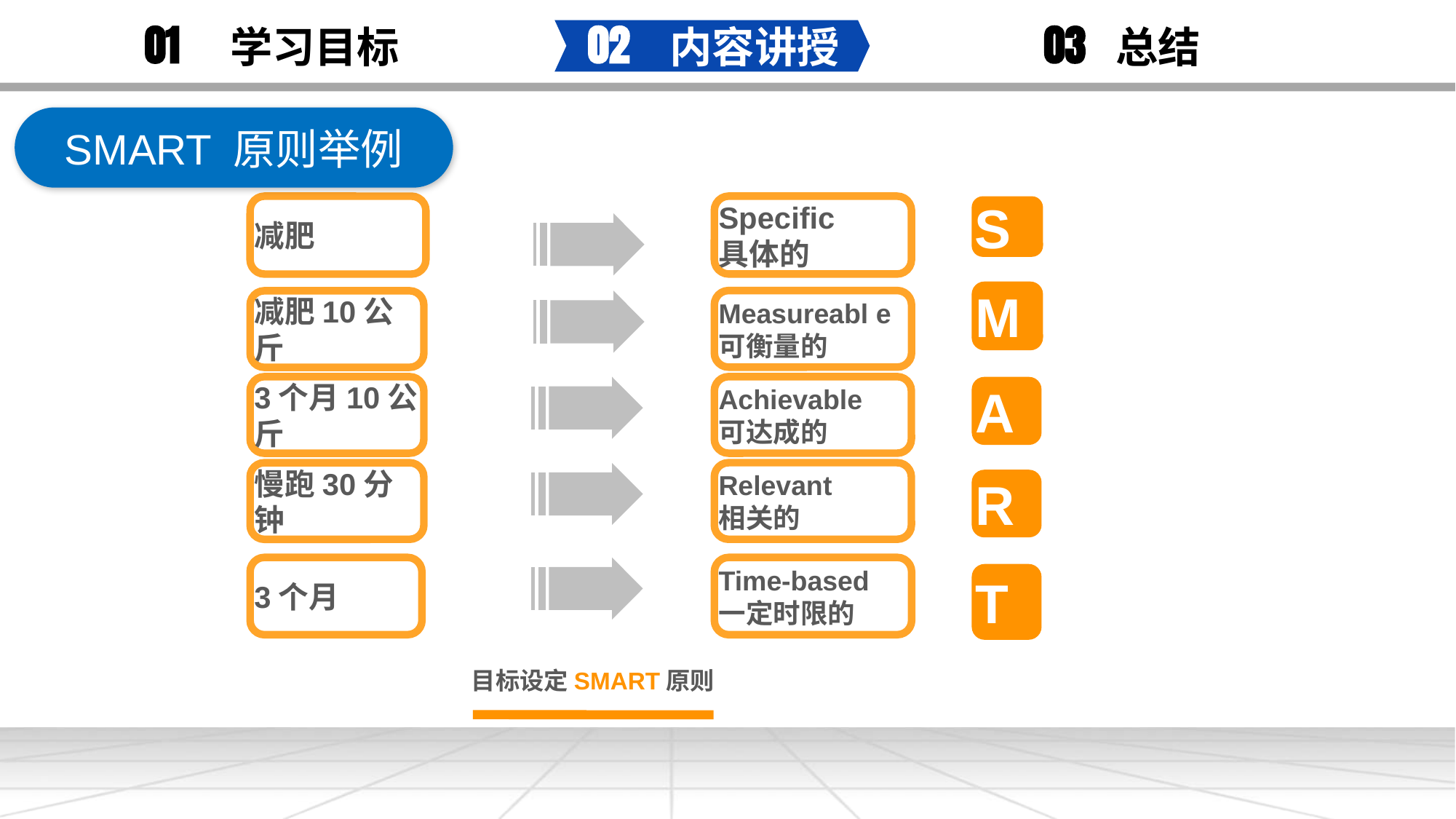

02   内容讲授
03  总结
01    学习目标

SMART 原则举例
Specific
具体的
减肥
S

M
Measureabl e
可衡量的
减肥10公斤

Achievable
可达成的
3个月10公斤

A
Relevant
相关的
慢跑30分钟

R
3个月
Time-based
一定时限的

T
我要减肥
目标设定SMART原则